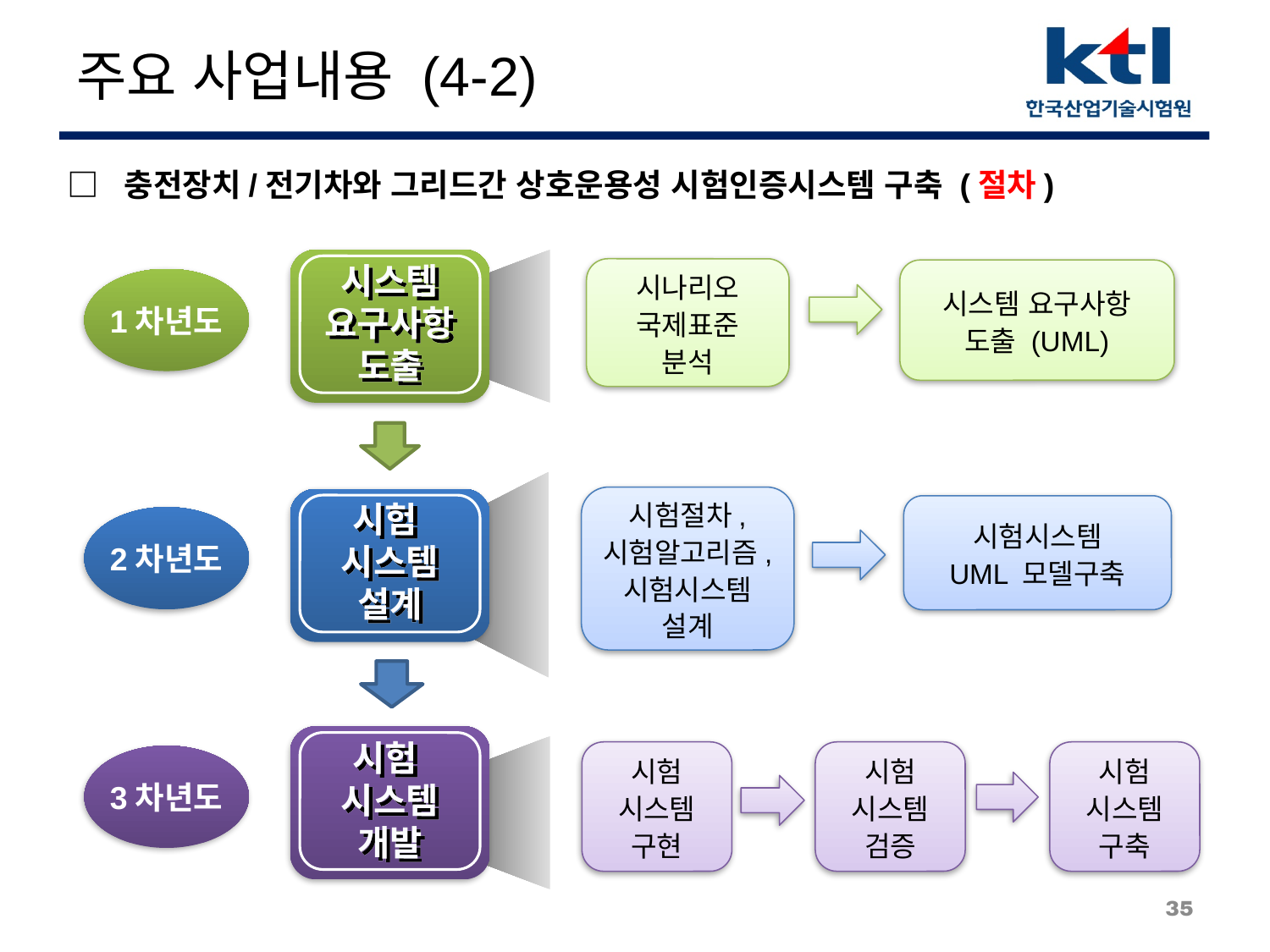

# 주요 사업내용 (4-2)
□  충전장치/전기차와 그리드간 상호운용성 시험인증시스템 구축 (절차)
시스템
요구사항
도출

시나리오
국제표준
분석
시스템 요구사항
도출 (UML)
1차년도

시험
시스템
설계
시험절차,
시험알고리즘,
시험시스템
설계

시험시스템
UML 모델구축
2차년도

시험
시스템
개발

시험
시스템
구현
시험
시스템
검증
시험
시스템
구축
3차년도

35